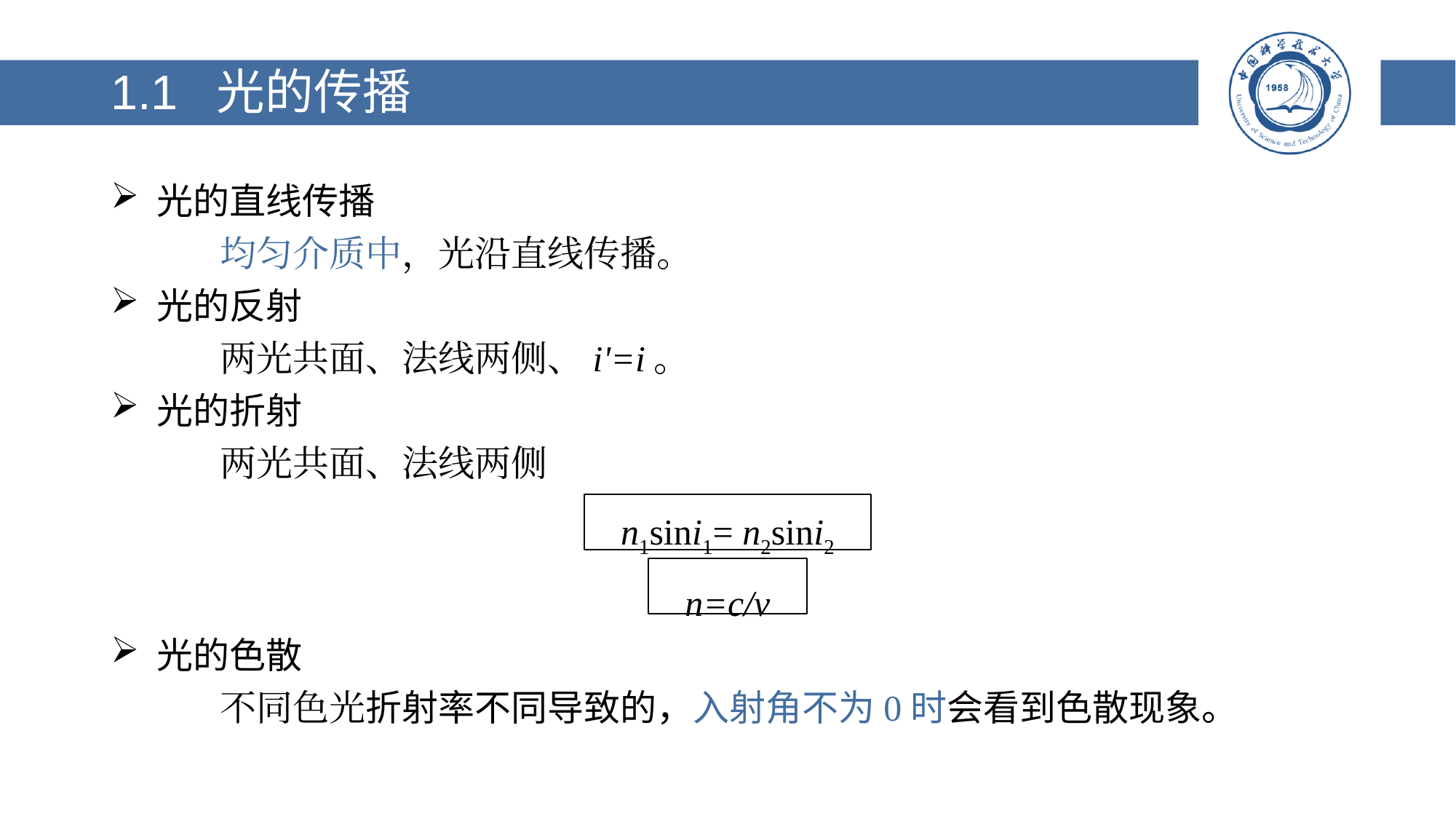

# 1.1  光的传播
 光的直线传播
	均匀介质中，光沿直线传播。
 光的反射
	两光共面、法线两侧、i'=i。
 光的折射
	两光共面、法线两侧
n1sini1= n2sini2
n=c/v
 光的色散
	不同色光折射率不同导致的，入射角不为0时会看到色散现象。